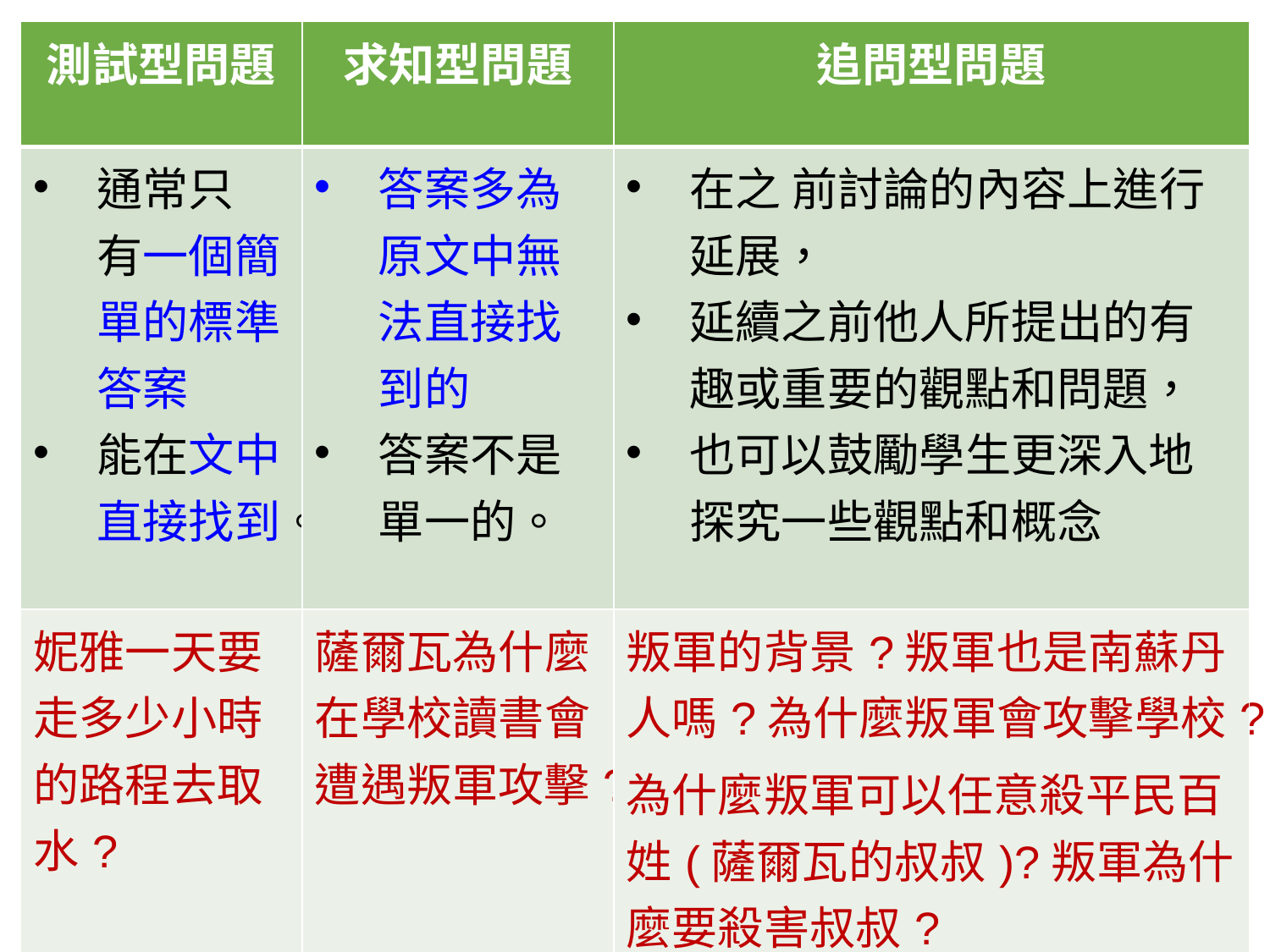

| 測試型問題 | 求知型問題 | 追問型問題 |
| --- | --- | --- |
| 通常只 有一個簡單的標準答案 能在文中直接找到。 | 答案多為原文中無法直接找到的 答案不是單一的。 | 在之 前討論的內容上進行延展， 延續之前他人所提出的有趣或重要的觀點和問題， 也可以鼓勵學生更深入地探究一些觀點和概念 |
| 妮雅一天要走多少小時的路程去取水? | 薩爾瓦為什麼在學校讀書會遭遇叛軍攻擊? | 叛軍的背景?叛軍也是南蘇丹人嗎?為什麼叛軍會攻擊學校? 為什麼叛軍可以任意殺平民百姓(薩爾瓦的叔叔)?叛軍為什麼要殺害叔叔? 南蘇丹政府軍在哪裡? |
24